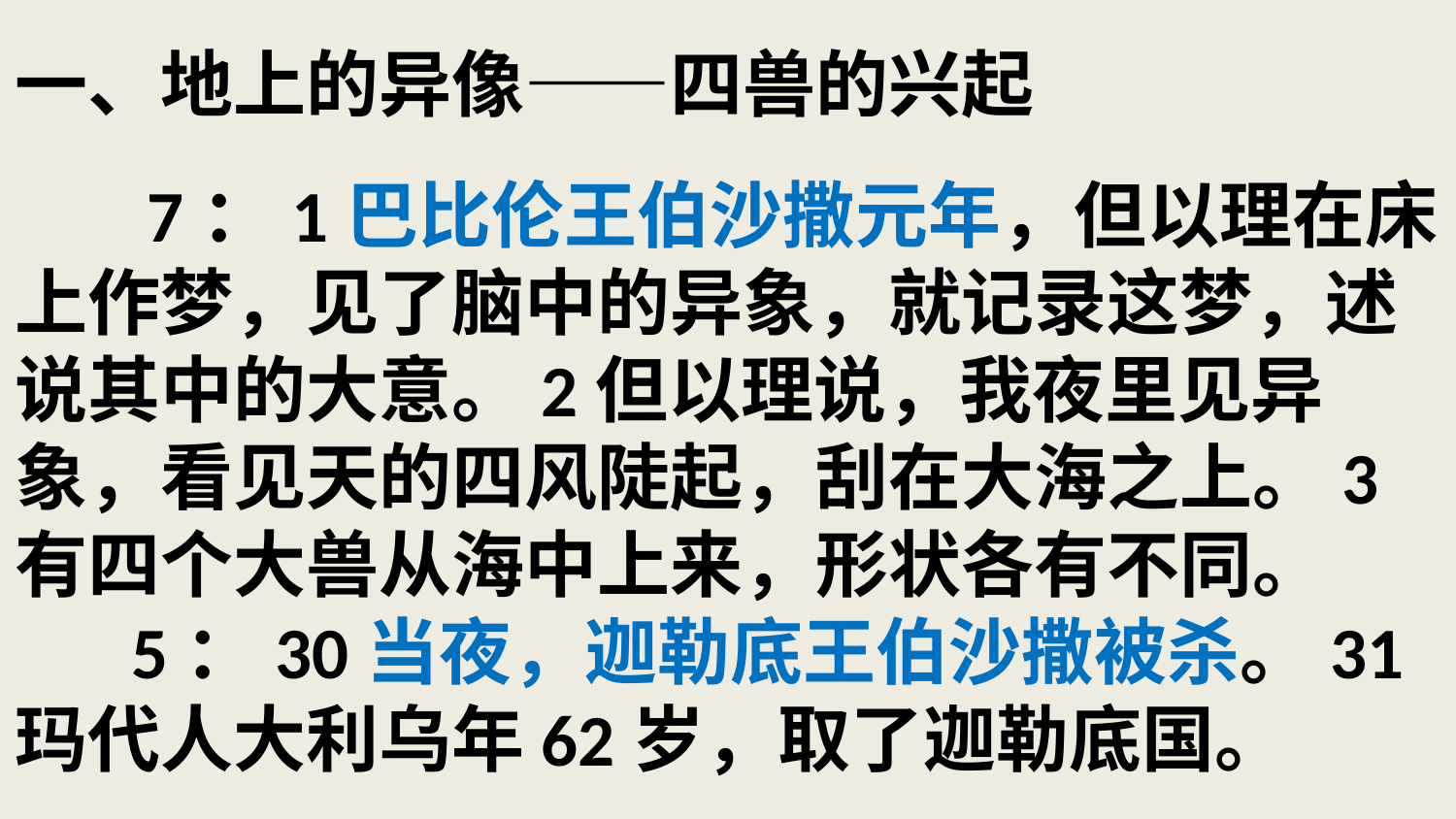

# 一、地上的异像——四兽的兴起 7：1巴比伦王伯沙撒元年，但以理在床上作梦，见了脑中的异象，就记录这梦，述说其中的大意。2但以理说，我夜里见异象，看见天的四风陡起，刮在大海之上。3有四个大兽从海中上来，形状各有不同。 5：30当夜，迦勒底王伯沙撒被杀。31 玛代人大利乌年62岁，取了迦勒底国。